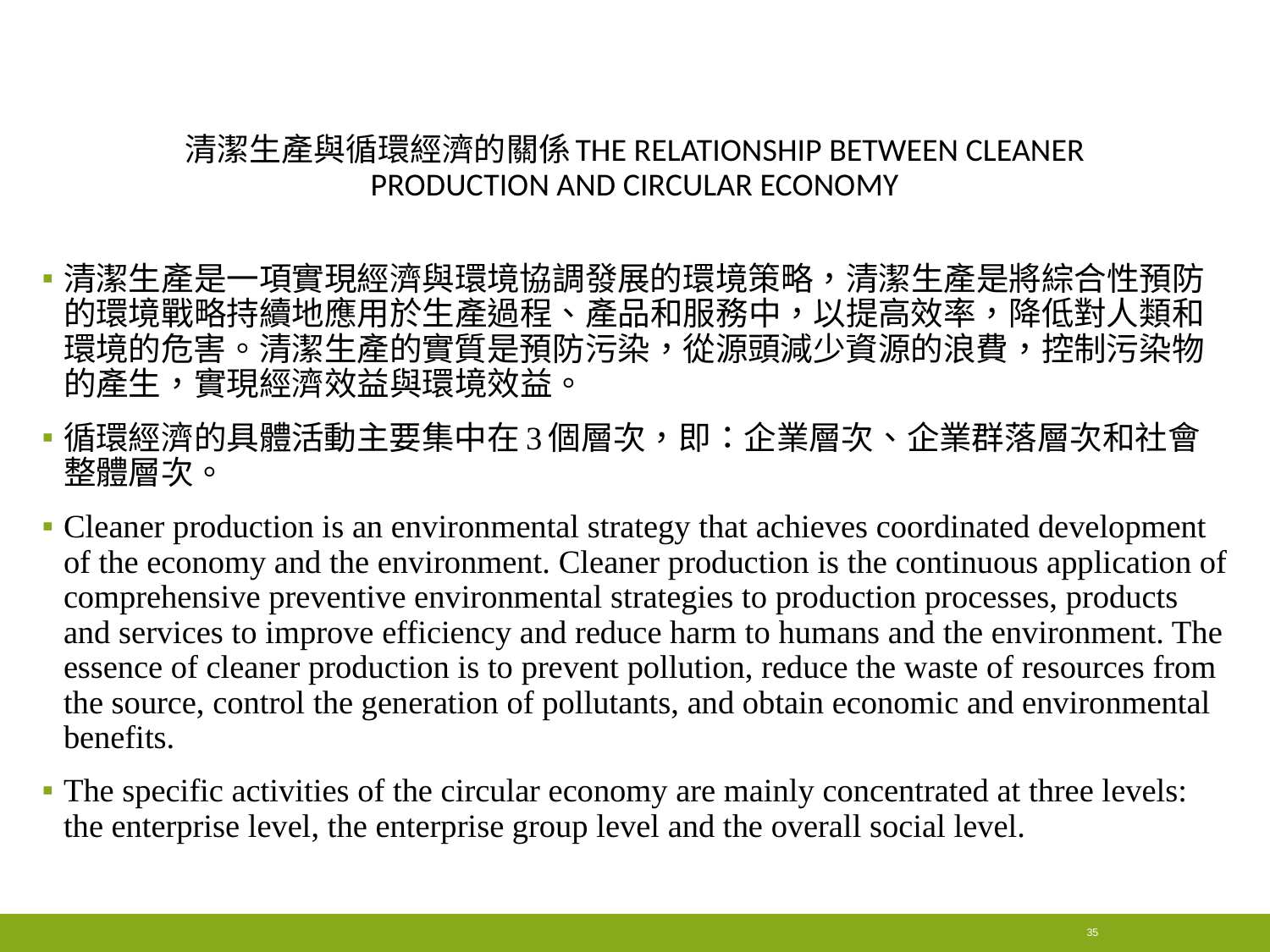

# 清潔生產與循環經濟的關係The relationship between cleaner production and circular economy
清潔生產是一項實現經濟與環境協調發展的環境策略，清潔生產是將綜合性預防的環境戰略持續地應用於生產過程、產品和服務中，以提高效率，降低對人類和環境的危害。清潔生產的實質是預防污染，從源頭減少資源的浪費，控制污染物的產生，實現經濟效益與環境效益。
循環經濟的具體活動主要集中在3個層次，即：企業層次、企業群落層次和社會整體層次。
Cleaner production is an environmental strategy that achieves coordinated development of the economy and the environment. Cleaner production is the continuous application of comprehensive preventive environmental strategies to production processes, products and services to improve efficiency and reduce harm to humans and the environment. The essence of cleaner production is to prevent pollution, reduce the waste of resources from the source, control the generation of pollutants, and obtain economic and environmental benefits.
The specific activities of the circular economy are mainly concentrated at three levels: the enterprise level, the enterprise group level and the overall social level.
35